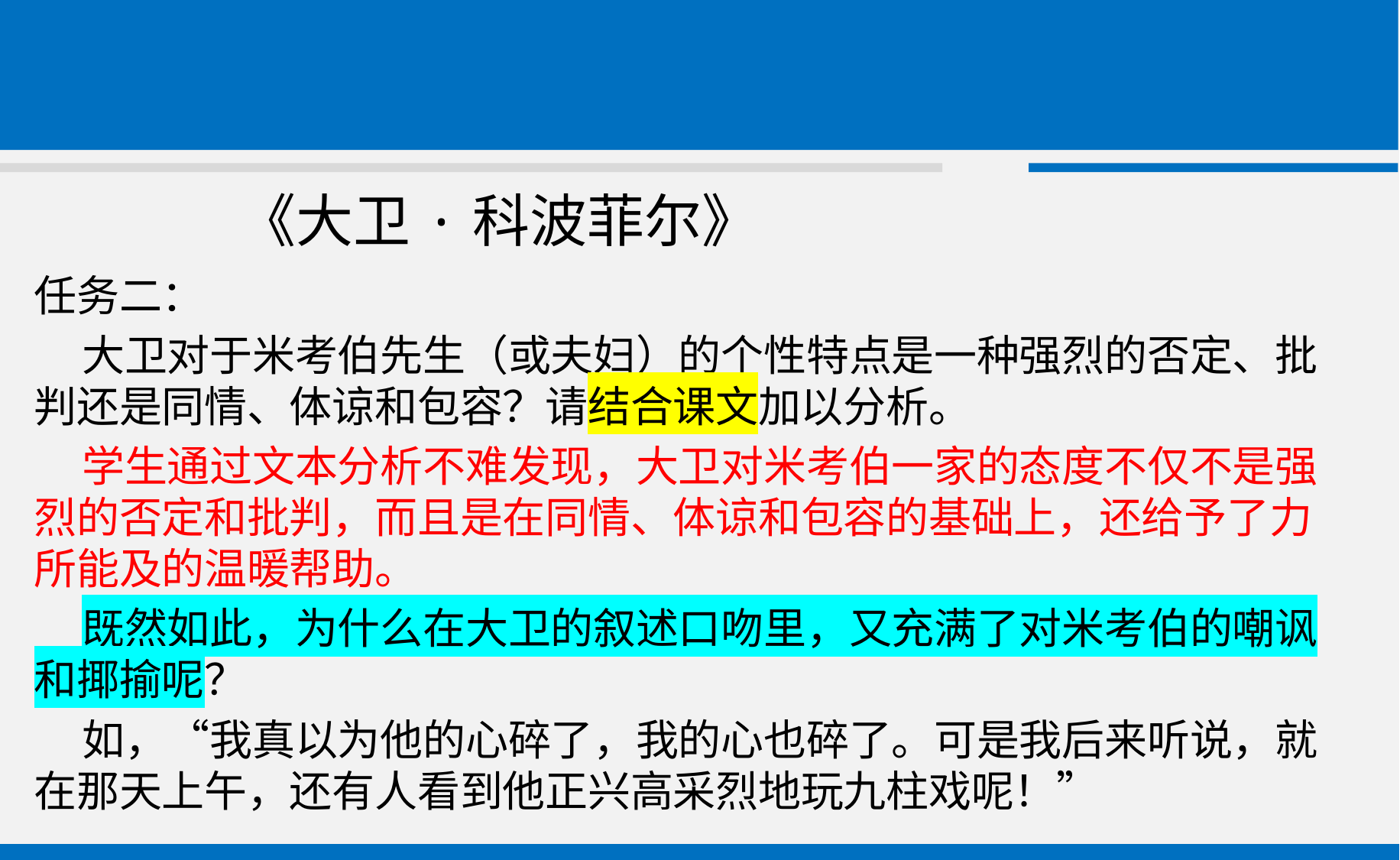

# 《大卫·科波菲尔》
任务二：
    大卫对于米考伯先生（或夫妇）的个性特点是一种强烈的否定、批判还是同情、体谅和包容？请结合课文加以分析。
    学生通过文本分析不难发现，大卫对米考伯一家的态度不仅不是强烈的否定和批判，而且是在同情、体谅和包容的基础上，还给予了力所能及的温暖帮助。
    既然如此，为什么在大卫的叙述口吻里，又充满了对米考伯的嘲讽和揶揄呢？
    如，“我真以为他的心碎了，我的心也碎了。可是我后来听说，就在那天上午，还有人看到他正兴高采烈地玩九柱戏呢！”